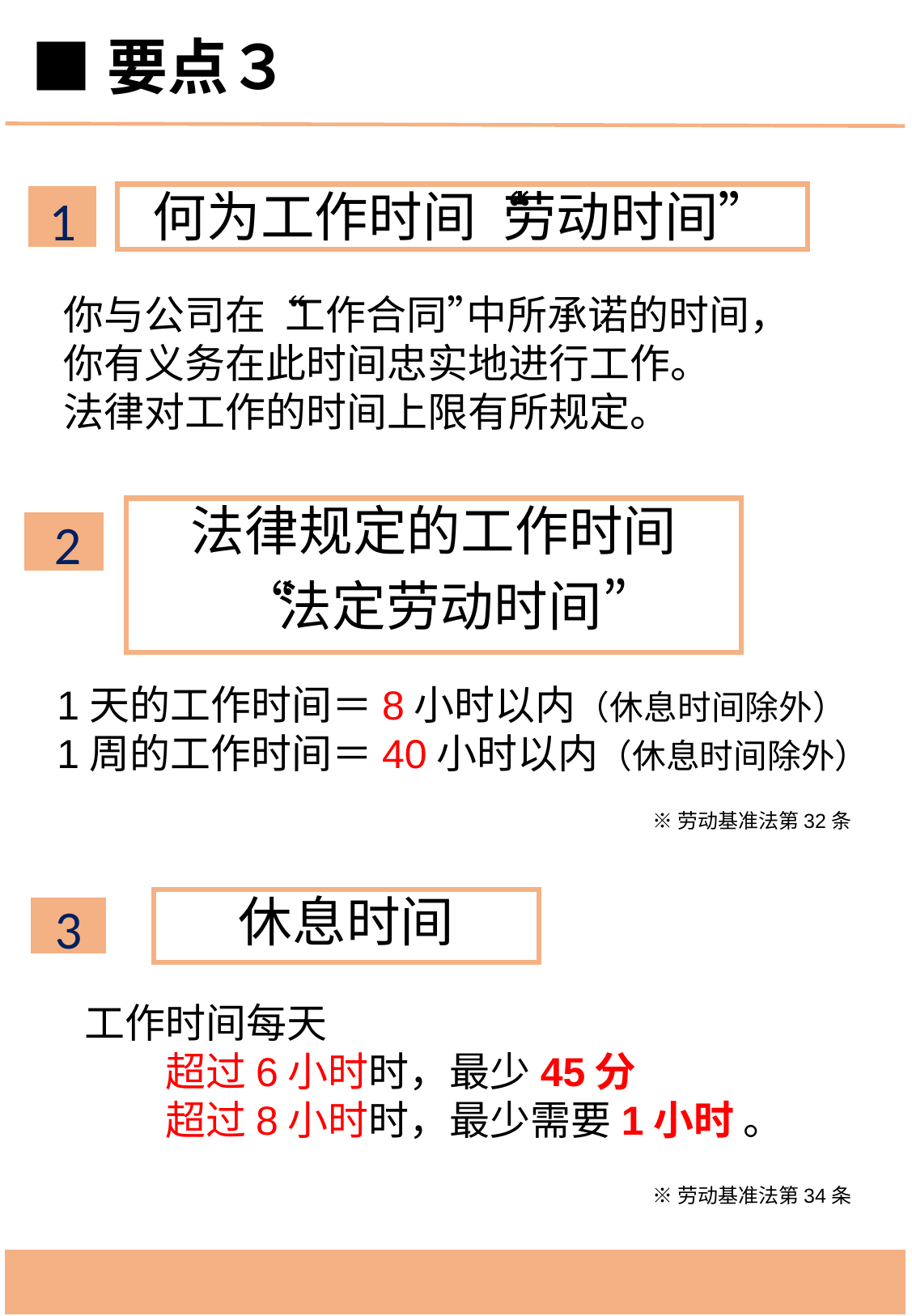

■要点３
1
何为工作时间“劳动时间”

你与公司在“工作合同”中所承诺的时间，你有义务在此时间忠实地进行工作。
法律对工作的时间上限有所规定。
法律规定的工作时间
“法定劳动时间”
2

1天的工作时间＝8小时以内（休息时间除外）
1周的工作时间＝40小时以内（休息时间除外）
※劳动基准法第32条
3
休息时间

工作时间每天
　　超过6小时时，最少45分
　　超过8小时时，最少需要1小时 。
※劳动基准法第34条